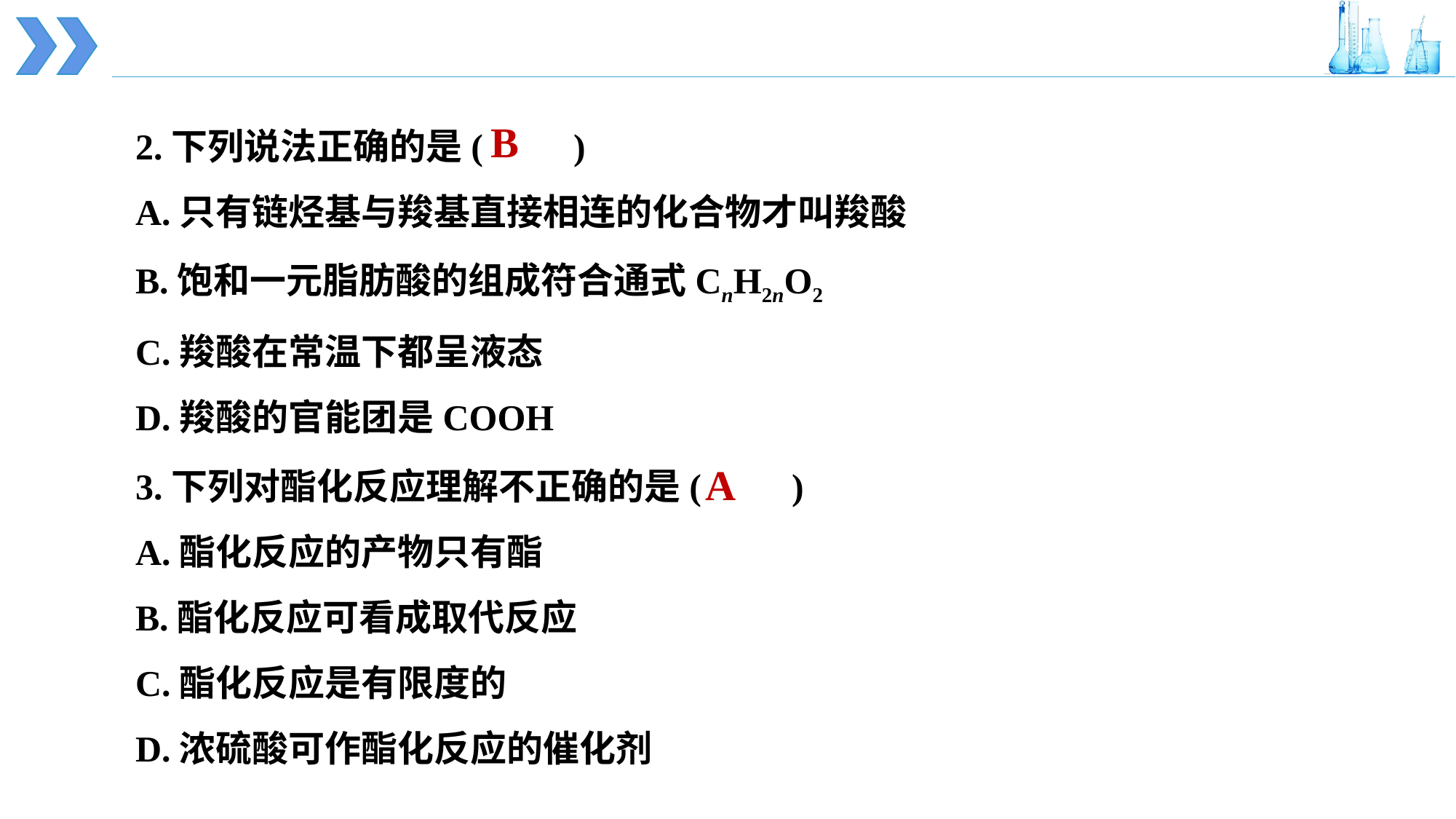

2.下列说法正确的是(　　)
A.只有链烃基与羧基直接相连的化合物才叫羧酸
B.饱和一元脂肪酸的组成符合通式CnH2nO2
C.羧酸在常温下都呈液态
D.羧酸的官能团是COOH
B
3.下列对酯化反应理解不正确的是(　　)
A.酯化反应的产物只有酯
B.酯化反应可看成取代反应
C.酯化反应是有限度的
D.浓硫酸可作酯化反应的催化剂
A